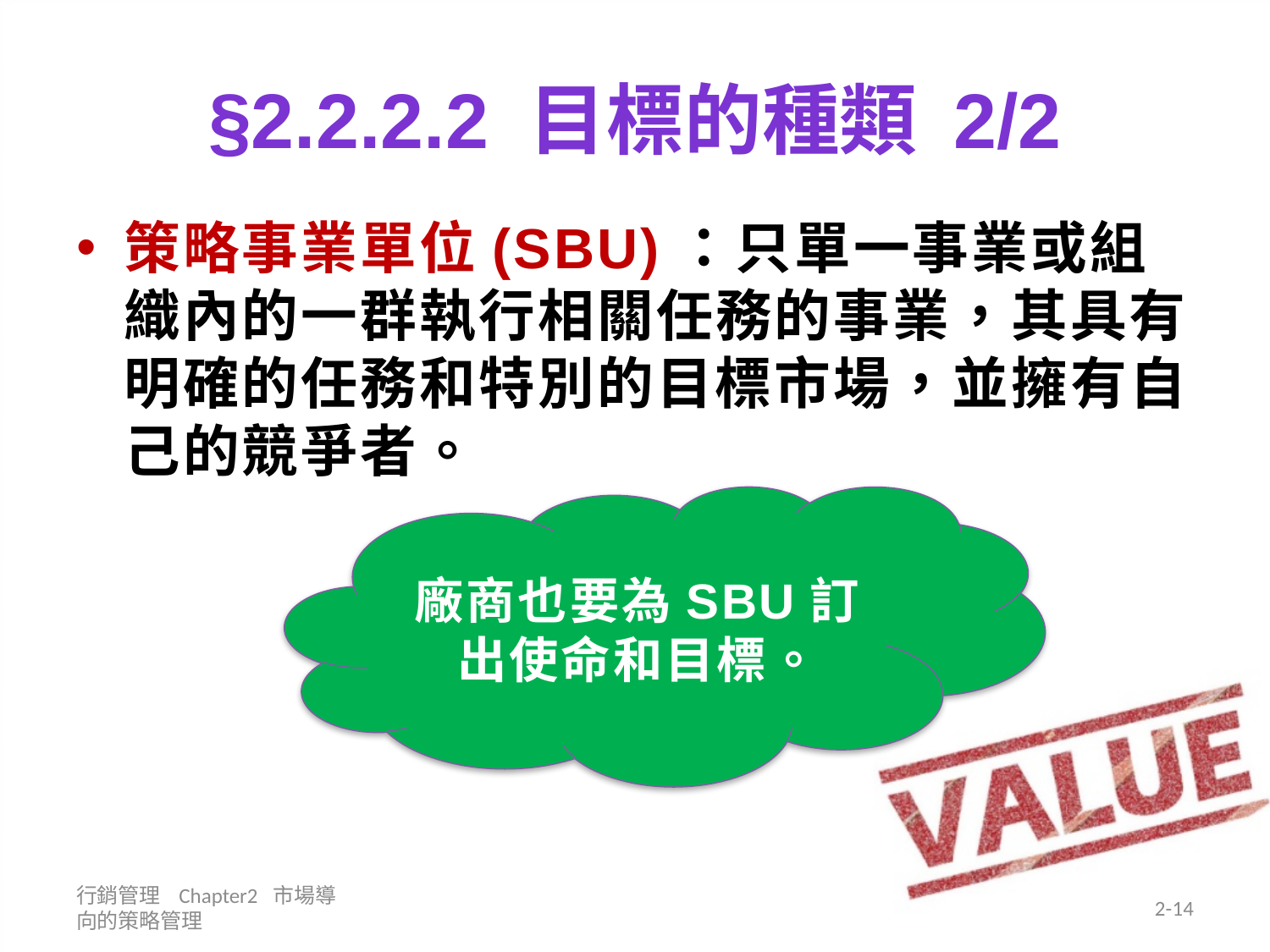

# §2.2.2.2 目標的種類 2/2
策略事業單位(SBU)：只單一事業或組織內的一群執行相關任務的事業，其具有明確的任務和特別的目標市場，並擁有自己的競爭者。
廠商也要為SBU訂出使命和目標。
行銷管理  Chapter2  市場導向的策略管理
2-14